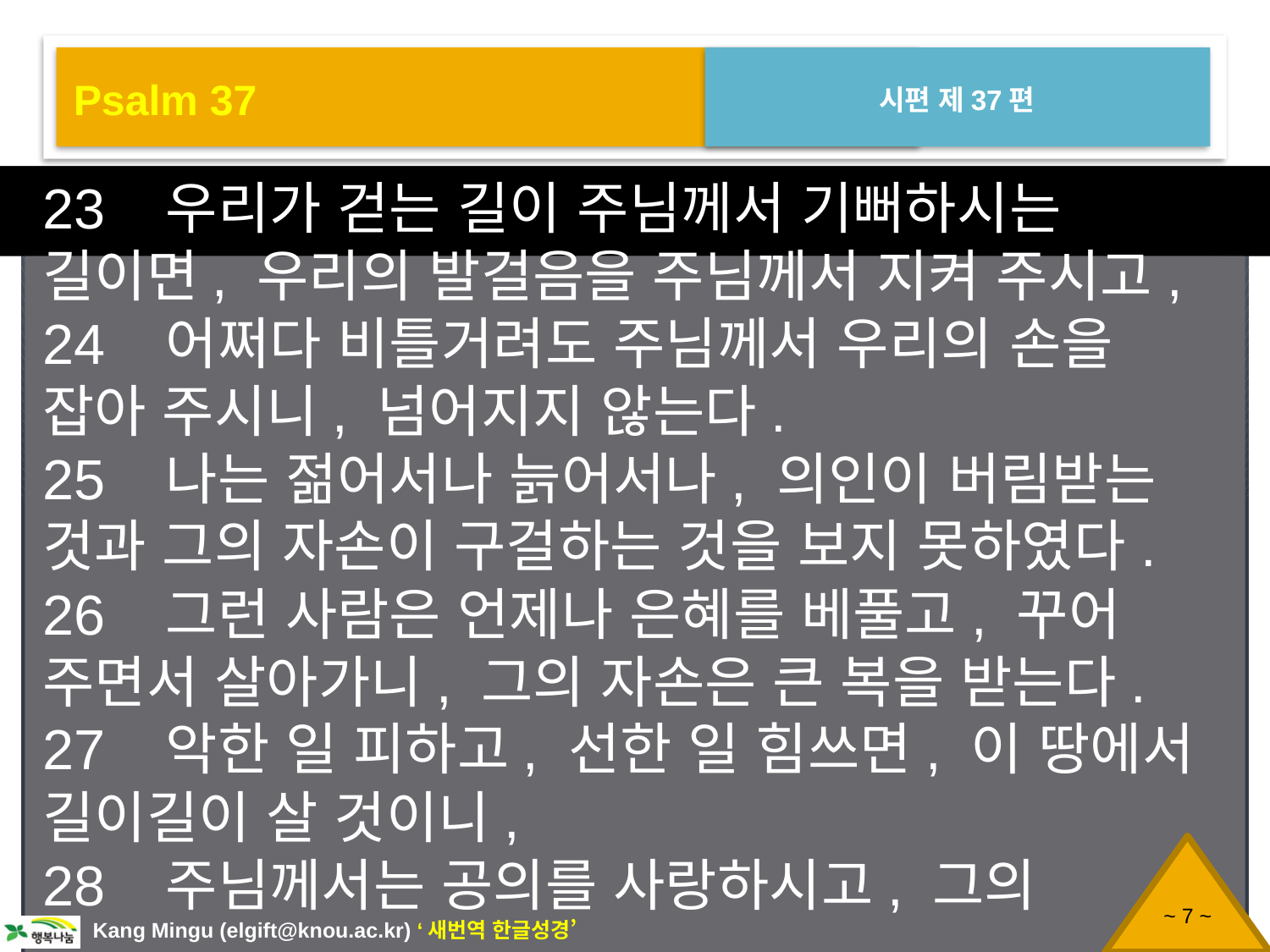

Psalm 37
시편 제37편
23   우리가 걷는 길이 주님께서 기뻐하시는 길이면, 우리의 발걸음을 주님께서 지켜 주시고,
24   어쩌다 비틀거려도 주님께서 우리의 손을 잡아 주시니, 넘어지지 않는다.
25   나는 젊어서나 늙어서나, 의인이 버림받는 것과 그의 자손이 구걸하는 것을 보지 못하였다.
26   그런 사람은 언제나 은혜를 베풀고, 꾸어 주면서 살아가니, 그의 자손은 큰 복을 받는다.
27   악한 일 피하고, 선한 일 힘쓰면, 이 땅에서 길이길이 살 것이니,
28   주님께서는 공의를 사랑하시고, 그의